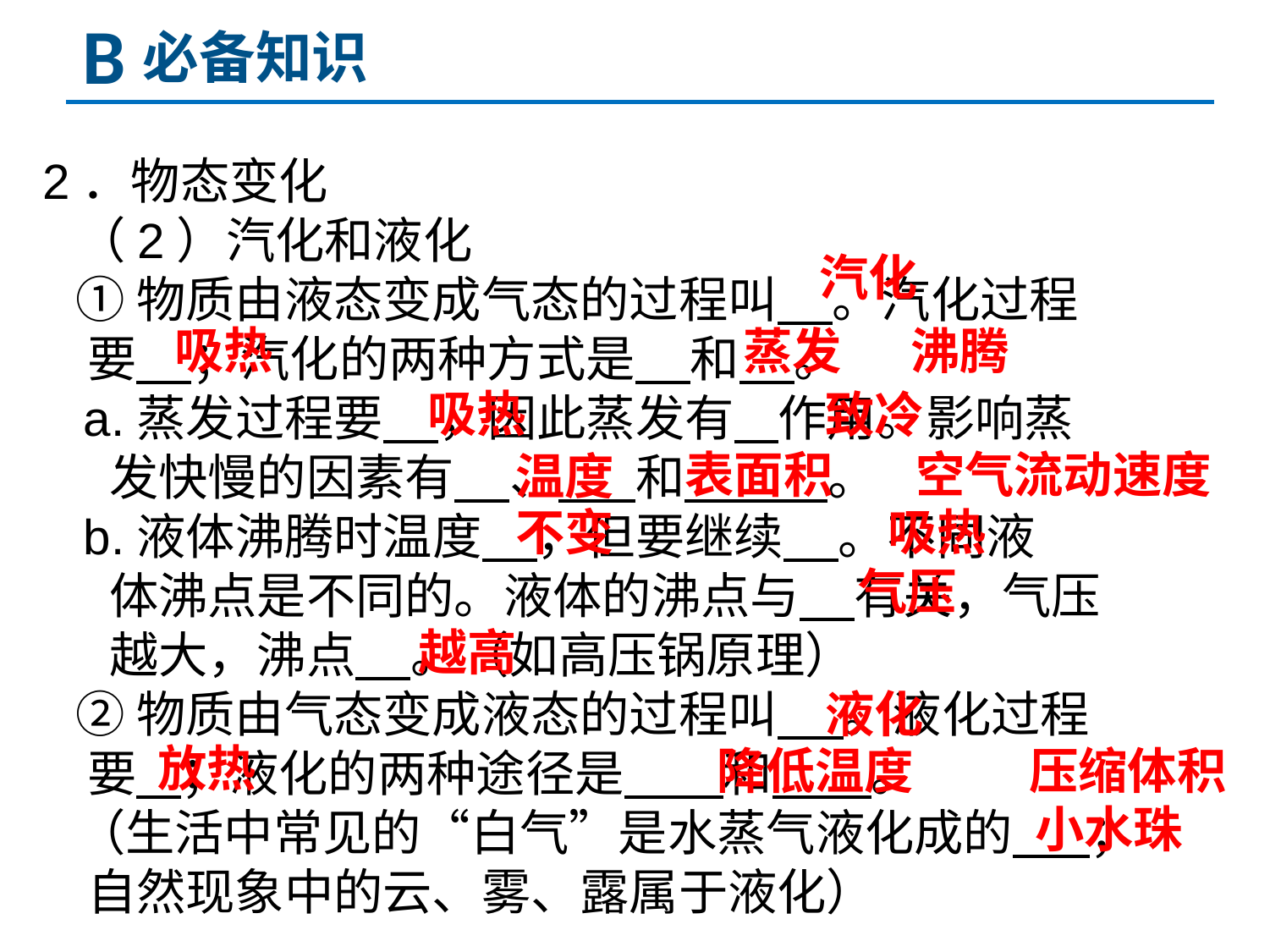

B
必备知识
2．物态变化
  （2）汽化和液化
   ①物质由液态变成气态的过程叫     。汽化过程
   要     ；汽化的两种方式是     和     。
   a.蒸发过程要     ，因此蒸发有    作用。影响蒸
     发快慢的因素有     、       和             。
   b.液体沸腾时温度     ，但要继续     。不同液
     体沸点是不同的。液体的沸点与     有关，气压
     越大，沸点     。（如高压锅原理）
   ②物质由气态变成液态的过程叫      。液化过程
   要    ；液化的两种途径是         和         。
  （生活中常见的“白气”是水蒸气液化成的       ；
   自然现象中的云、雾、露属于液化）
汽化
吸热
蒸发
沸腾
吸热
致冷
空气流动速度
表面积
温度
不变
吸热
气压
越高
液化
放热
降低温度
压缩体积
小水珠